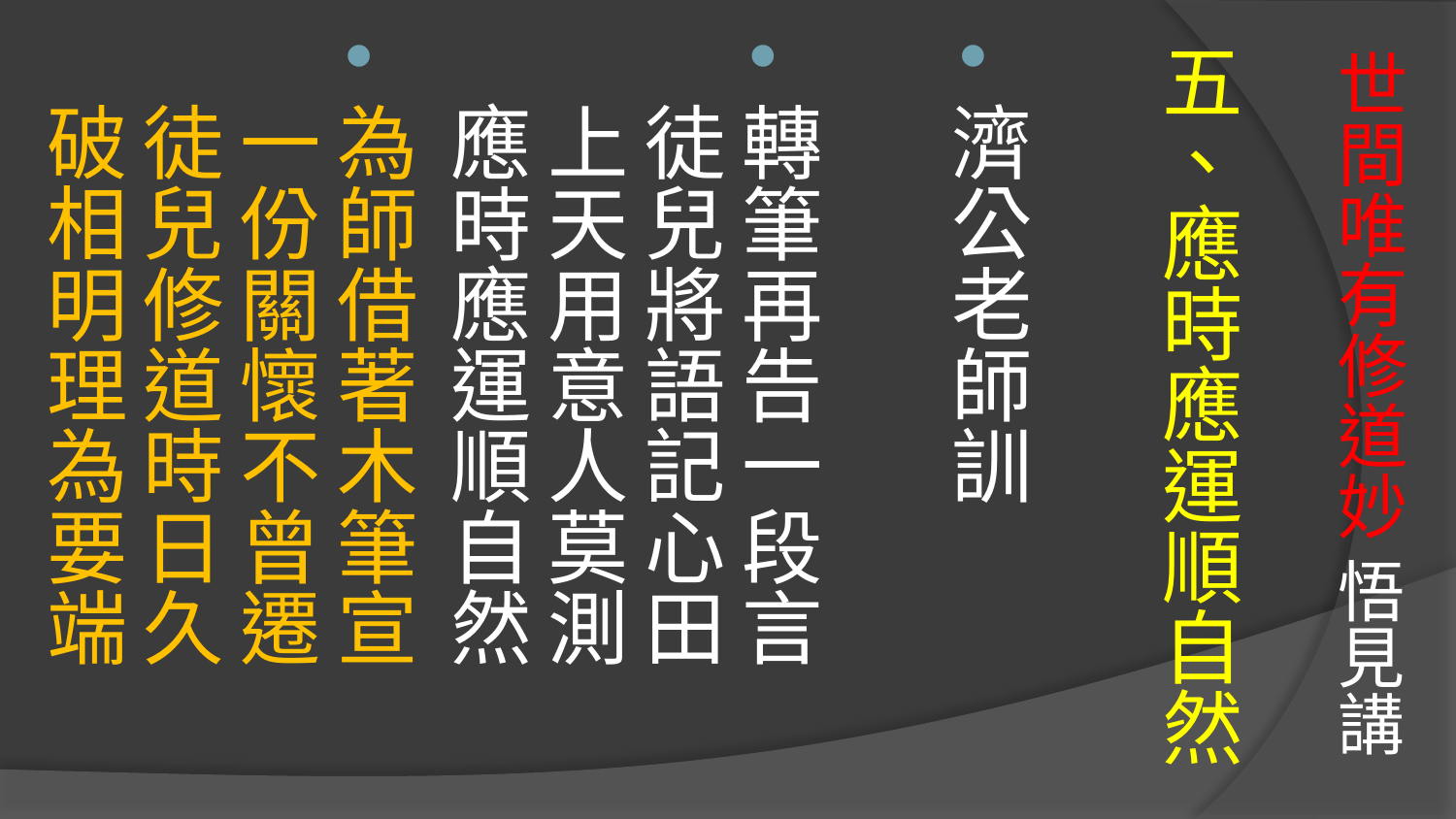

# 世間唯有修道妙 悟見講
五、應時應運順自然
濟公老師訓
轉筆再告一段言　徒兒將語記心田
上天用意人莫測　應時應運順自然
為師借著木筆宣　一份關懷不曾遷
徒兒修道時日久　破相明理為要端